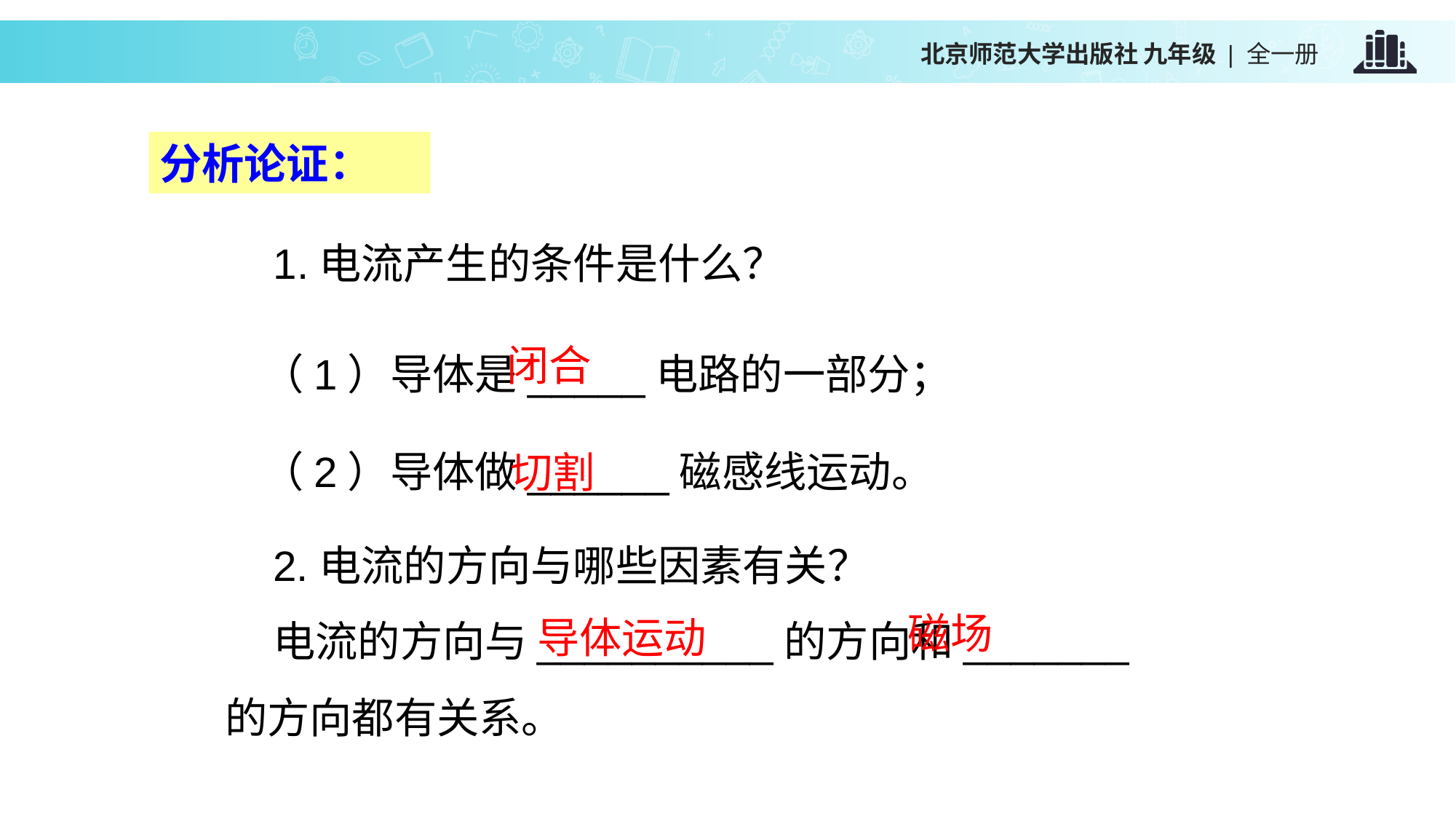

分析论证：
 1.电流产生的条件是什么？
（1）导体是_____电路的一部分；
（2）导体做______磁感线运动。
闭合
切割
 2.电流的方向与哪些因素有关？
    电流的方向与__________的方向和_______的方向都有关系。
磁场
导体运动